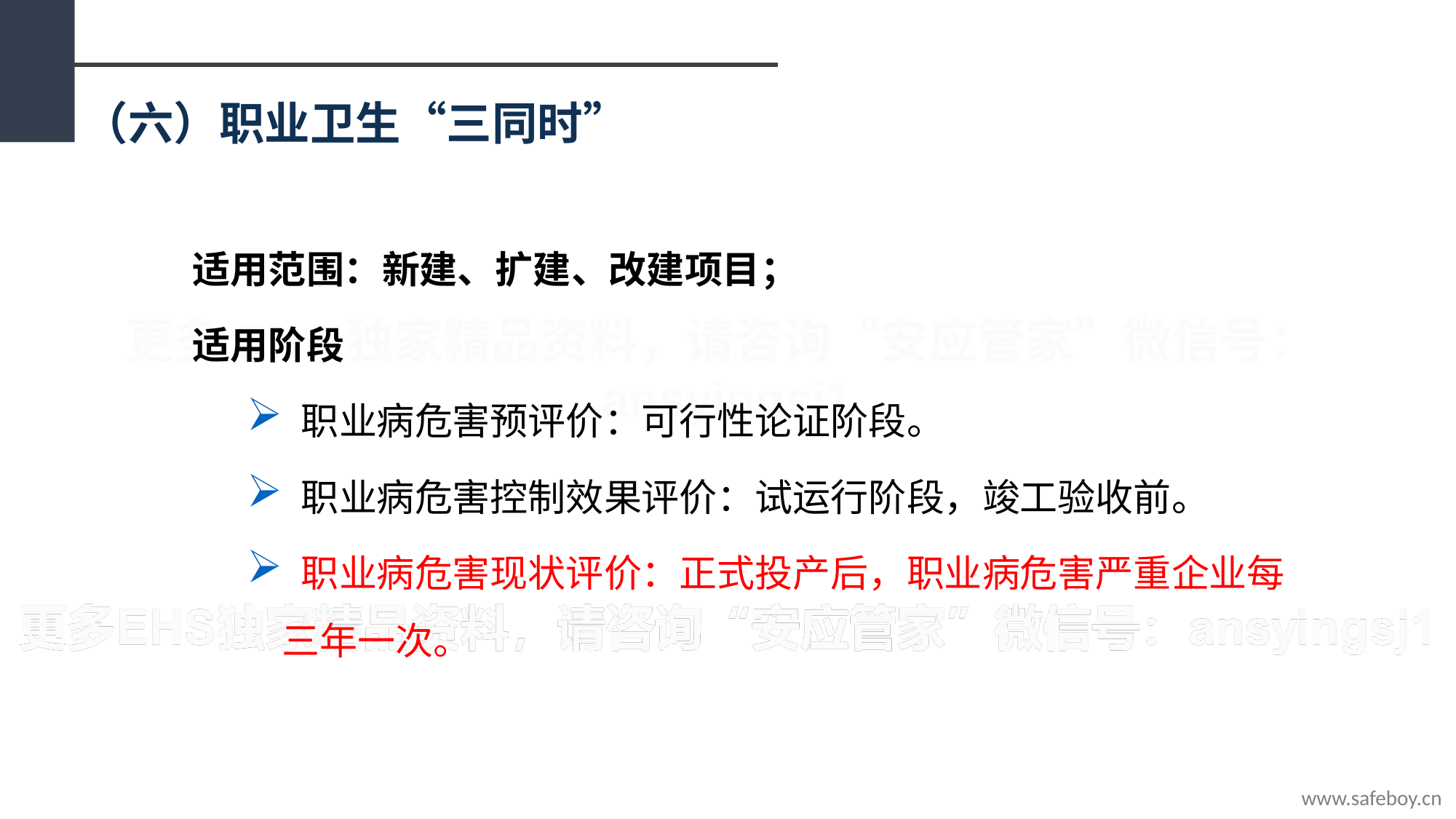

（六）职业卫生“三同时”
适用范围：新建、扩建、改建项目；
适用阶段
 职业病危害预评价：可行性论证阶段。
 职业病危害控制效果评价：试运行阶段，竣工验收前。
 职业病危害现状评价：正式投产后，职业病危害严重企业每三年一次。